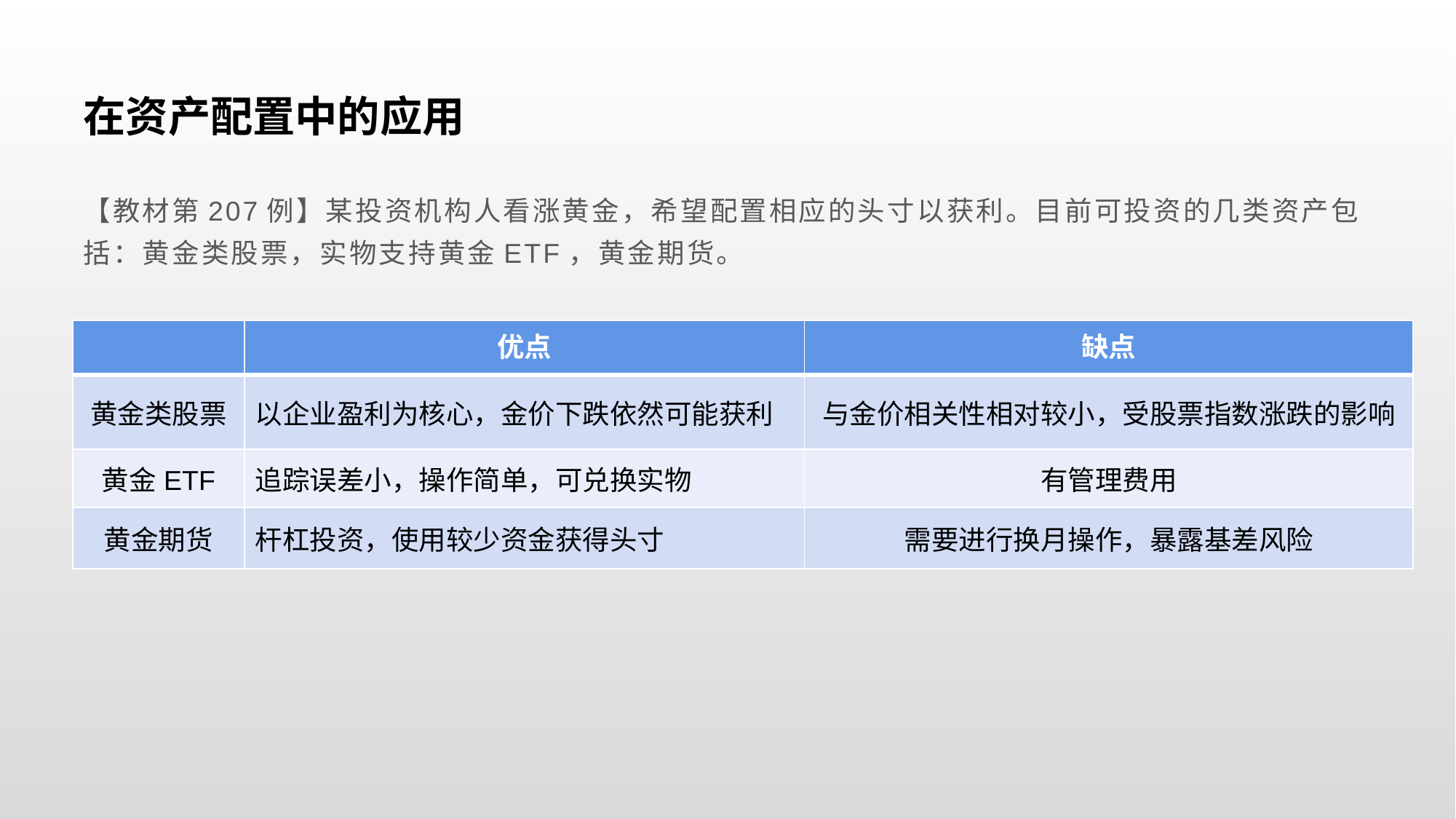

# 在资产配置中的应用
【教材第207例】某投资机构人看涨黄金，希望配置相应的头寸以获利。目前可投资的几类资产包括：黄金类股票，实物支持黄金ETF，黄金期货。

|  | 优点 | 缺点 |
| --- | --- | --- |
| 黄金类股票 | 以企业盈利为核心，金价下跌依然可能获利 | 与金价相关性相对较小，受股票指数涨跌的影响 |
| 黄金ETF | 追踪误差小，操作简单，可兑换实物 | 有管理费用 |
| 黄金期货 | 杆杠投资，使用较少资金获得头寸 | 需要进行换月操作，暴露基差风险 |